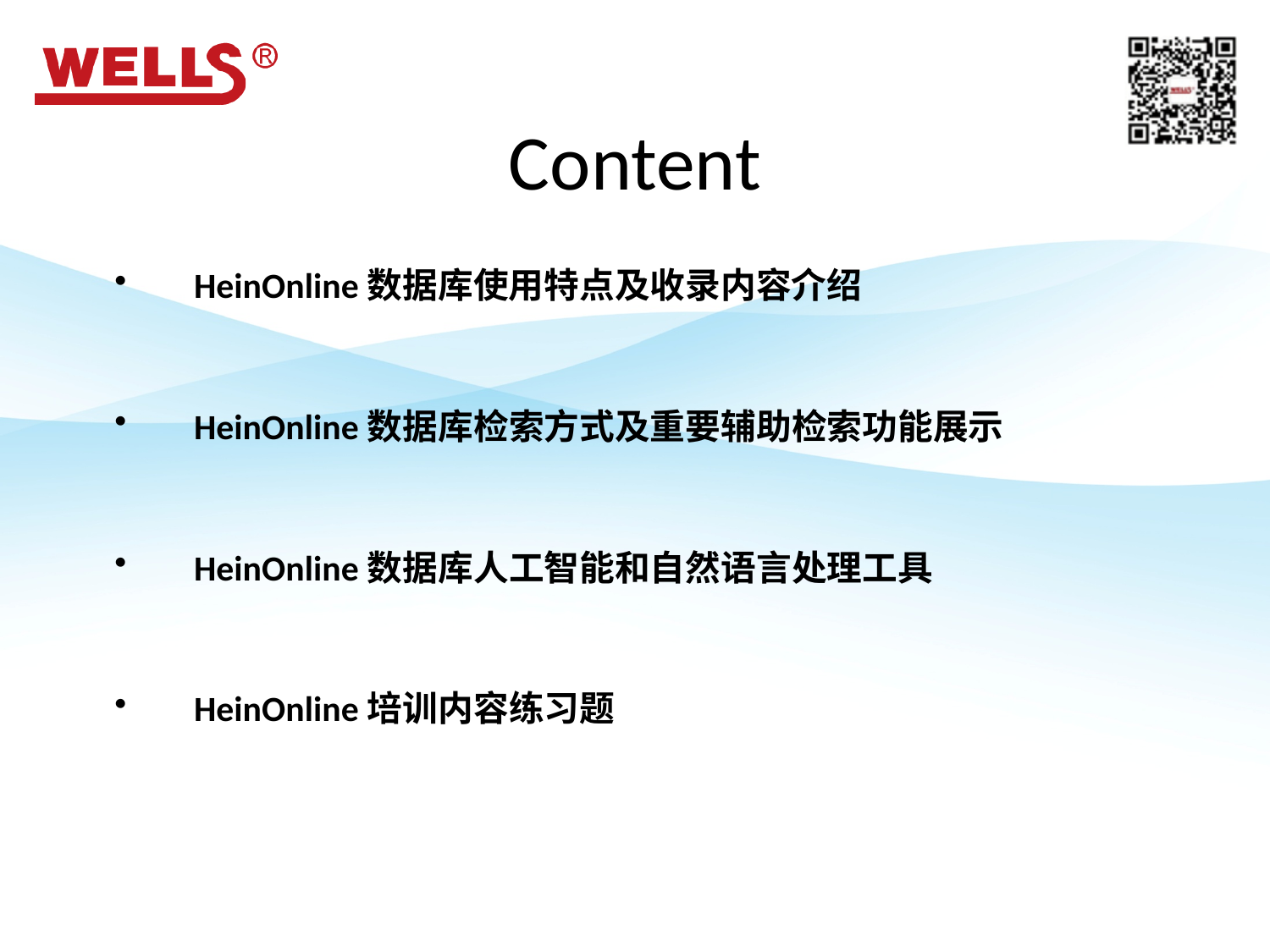

# Content
HeinOnline数据库使用特点及收录内容介绍

HeinOnline数据库检索方式及重要辅助检索功能展示

HeinOnline数据库人工智能和自然语言处理工具

HeinOnline培训内容练习题